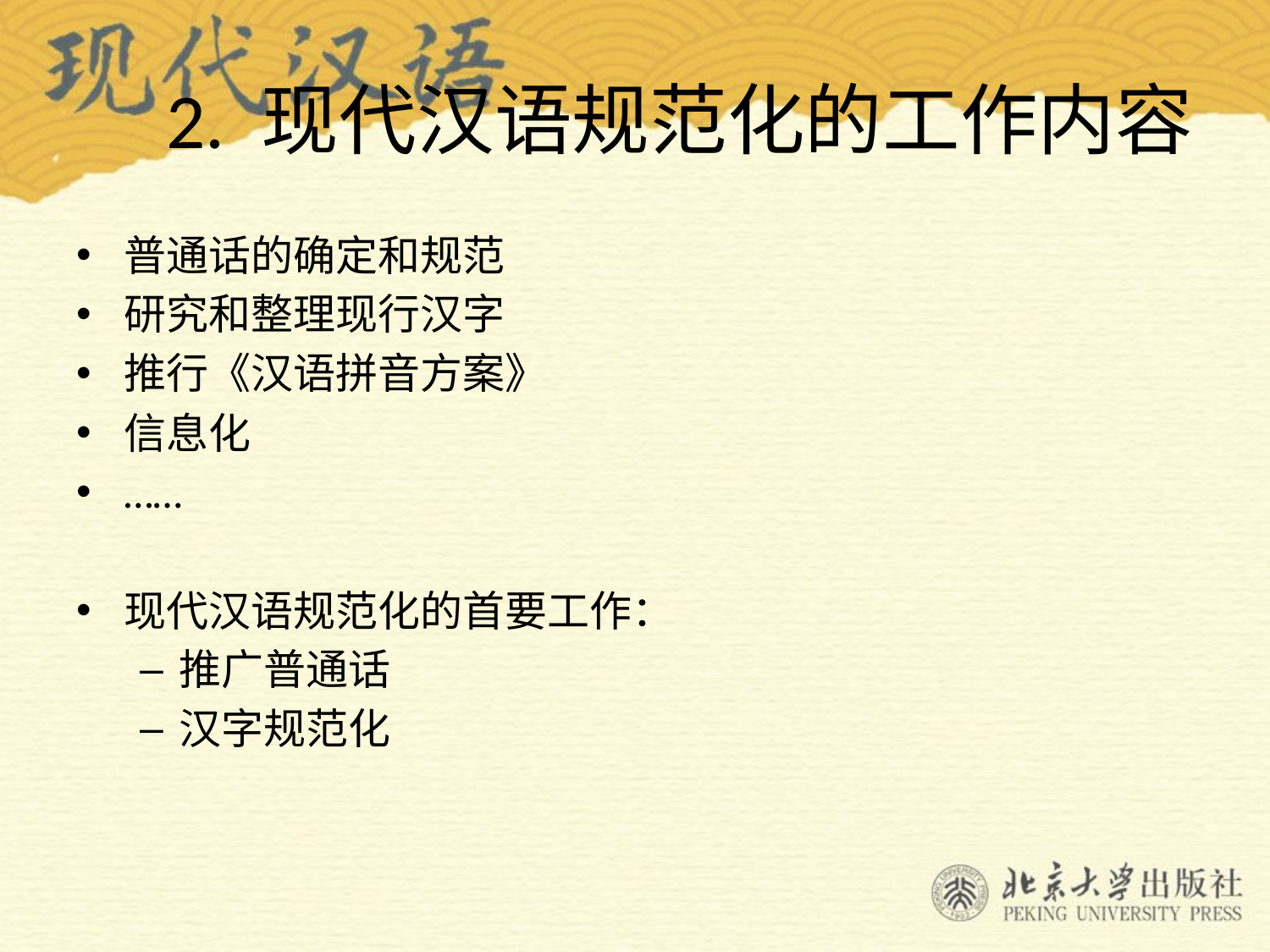

# 2. 现代汉语规范化的工作内容
普通话的确定和规范
研究和整理现行汉字
推行《汉语拼音方案》
信息化
……

现代汉语规范化的首要工作：
推广普通话
汉字规范化